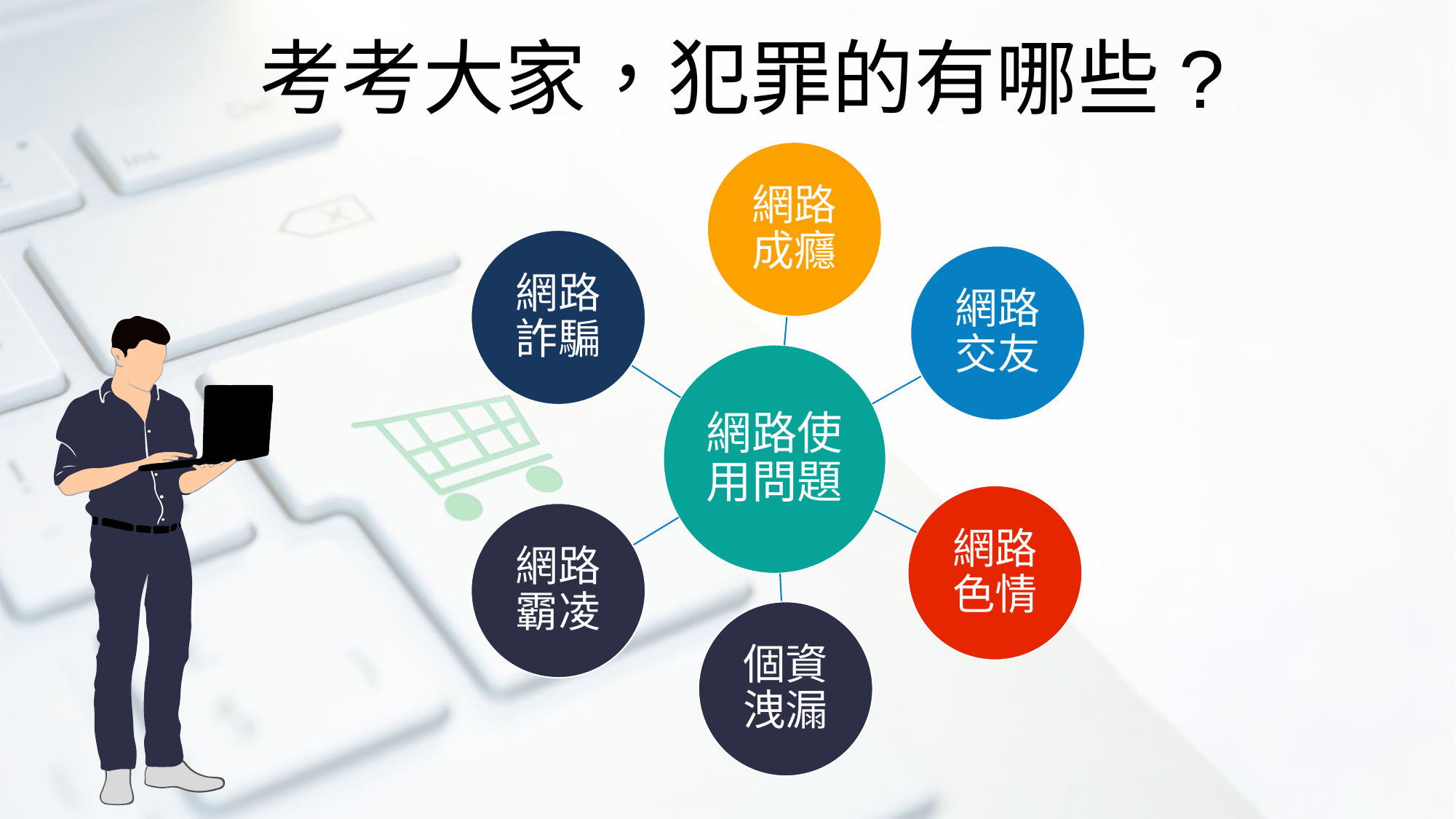

考考大家，犯罪的有哪些?
網路使用問題

網路交友

網路成癮

網路色情

個資洩漏

網路霸凌

網路詐騙